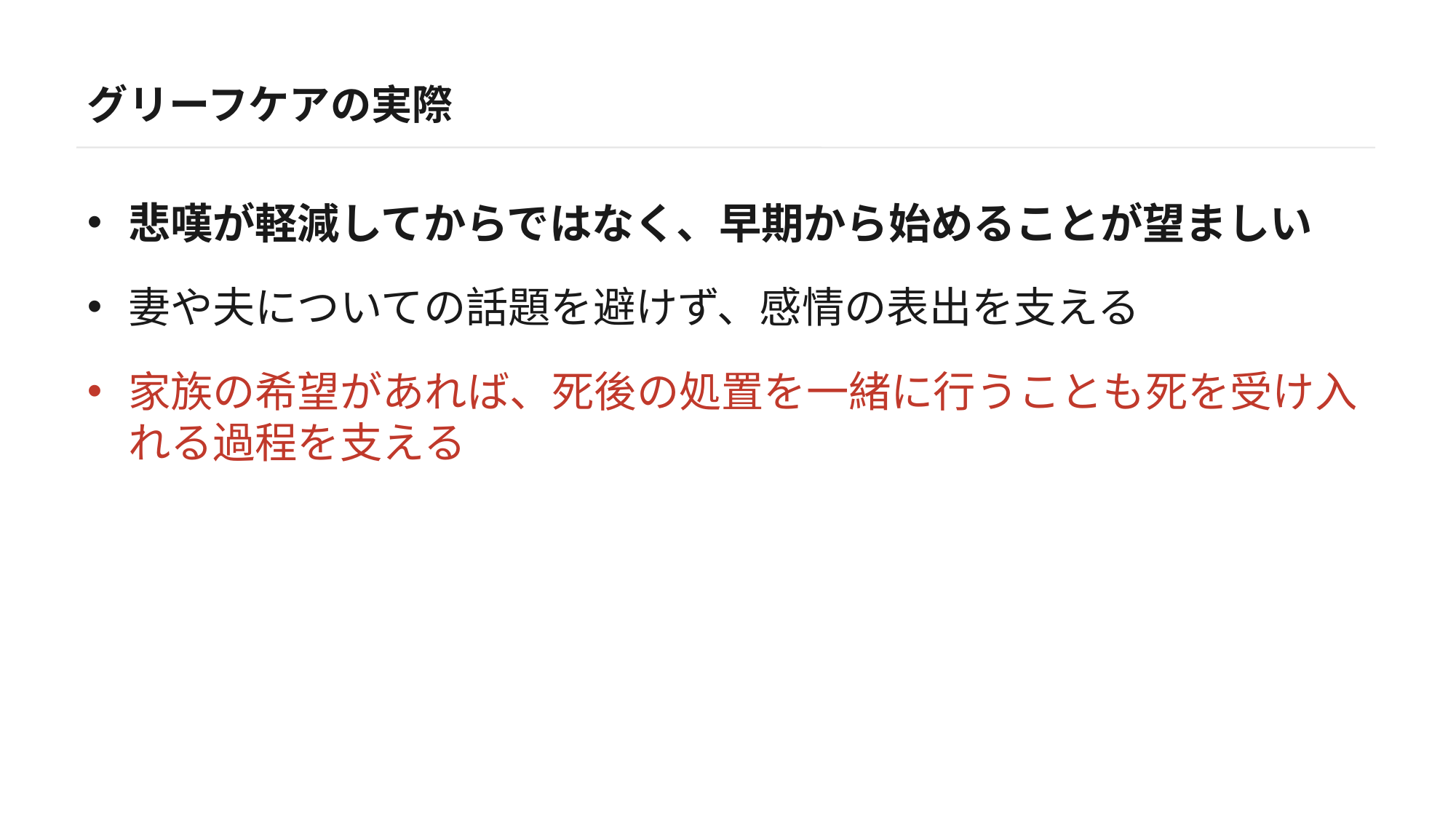

グリーフケアの実際

悲嘆が軽減してからではなく、早期から始めることが望ましい
妻や夫についての話題を避けず、感情の表出を支える
家族の希望があれば、死後の処置を一緒に行うことも死を受け入れる過程を支える